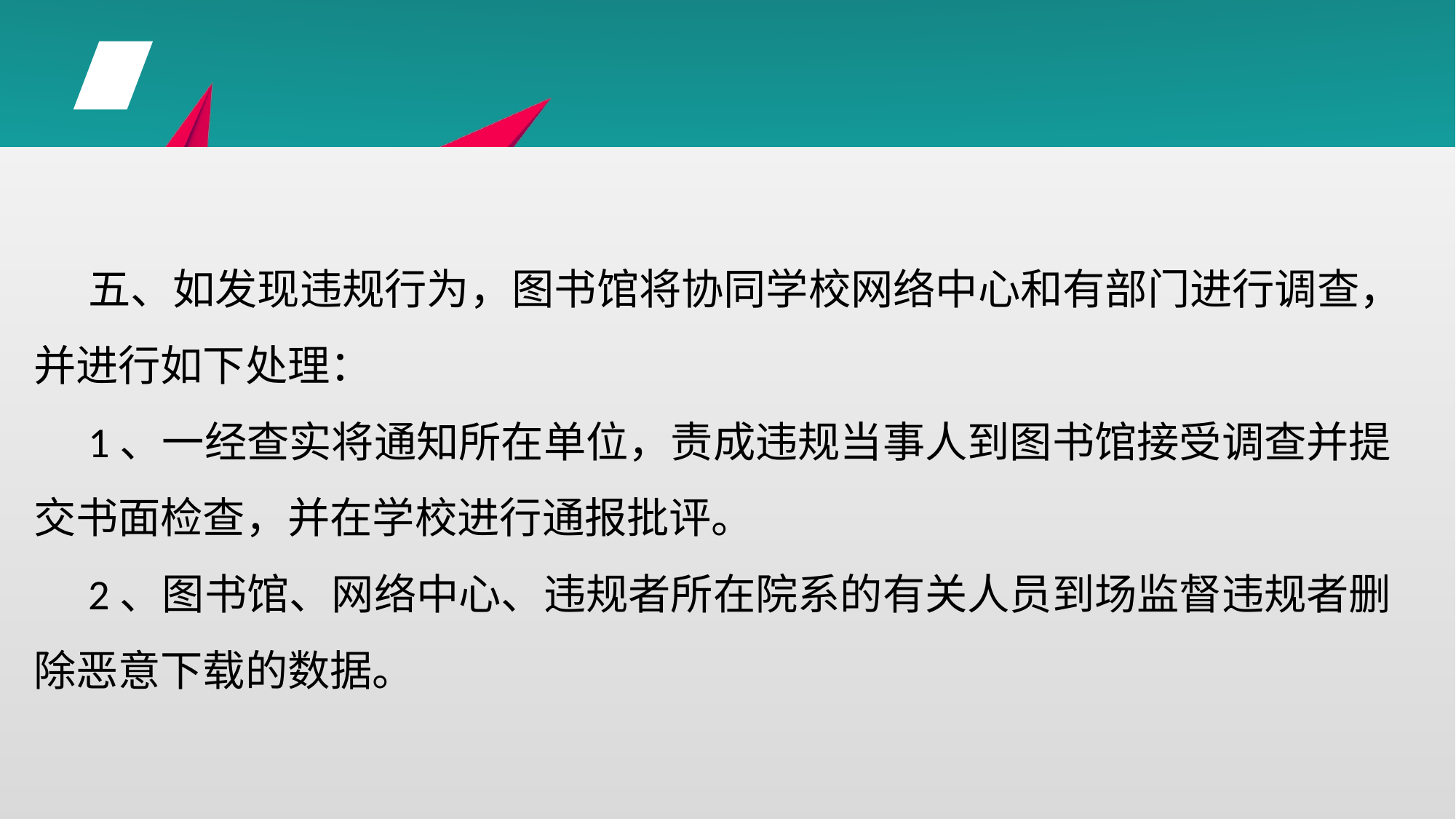

五、如发现违规行为，图书馆将协同学校网络中心和有部门进行调查，并进行如下处理：
1、一经查实将通知所在单位，责成违规当事人到图书馆接受调查并提交书面检查，并在学校进行通报批评。
2、图书馆、网络中心、违规者所在院系的有关人员到场监督违规者删除恶意下载的数据。